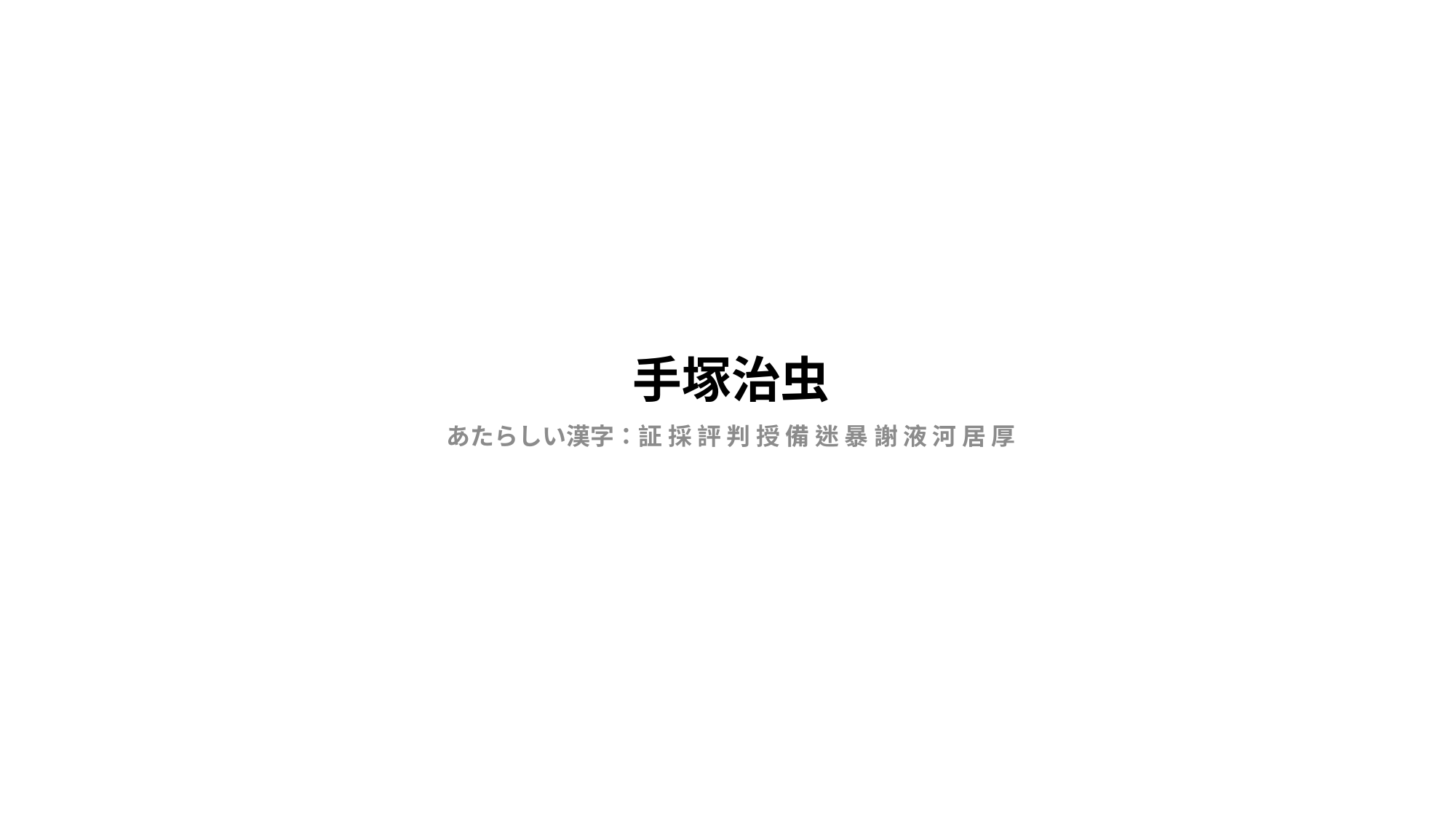

# 手塚治虫
あたらしい漢字：証 採 評 判 授 備 迷 暴 謝 液 河 居 厚